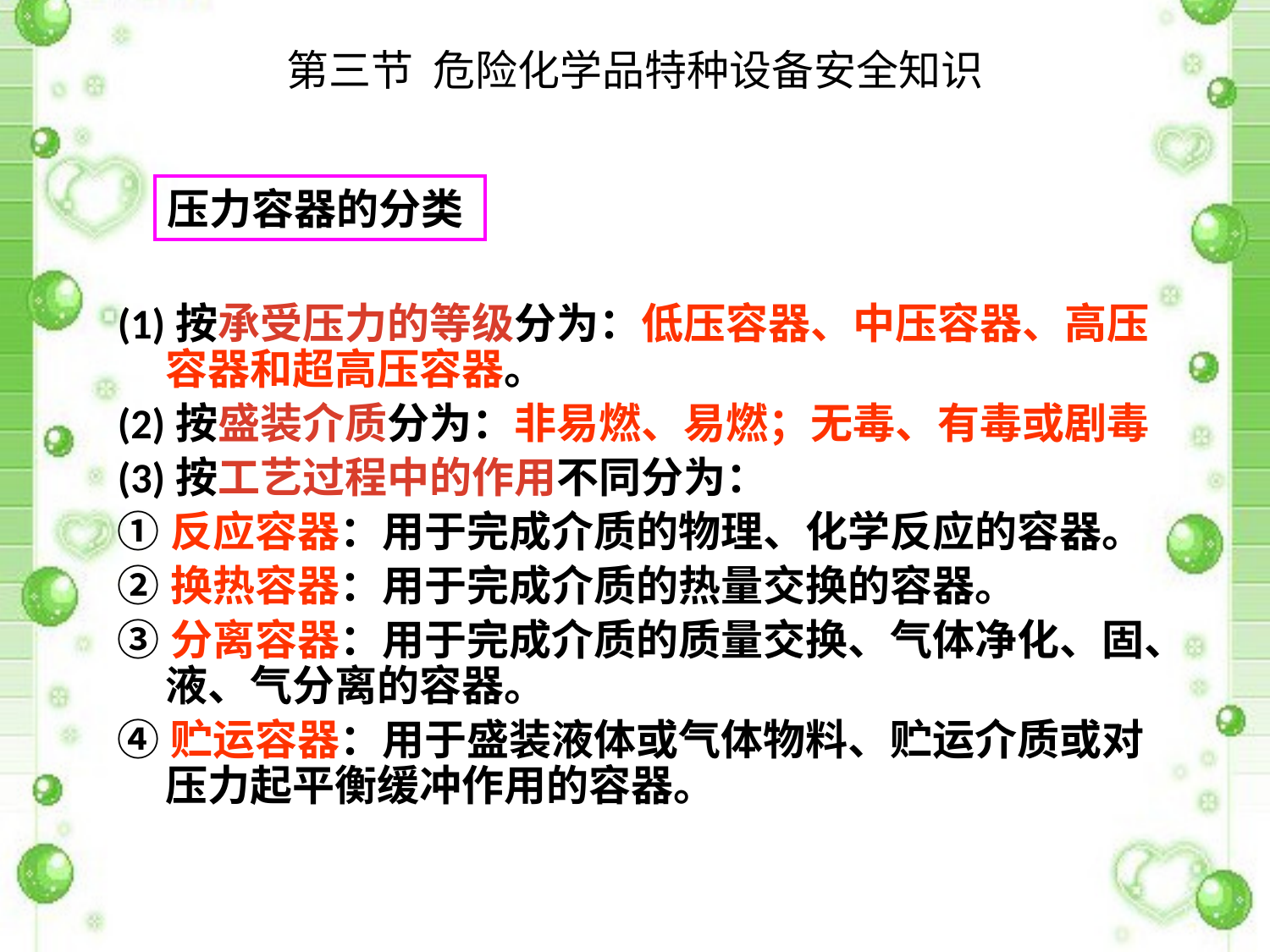

# 第三节  危险化学品特种设备安全知识
压力容器的分类
(1)按承受压力的等级分为：低压容器、中压容器、高压容器和超高压容器。
(2)按盛装介质分为：非易燃、易燃；无毒、有毒或剧毒
(3)按工艺过程中的作用不同分为：
①反应容器：用于完成介质的物理、化学反应的容器。
②换热容器：用于完成介质的热量交换的容器。
③分离容器：用于完成介质的质量交换、气体净化、固、液、气分离的容器。
④贮运容器：用于盛装液体或气体物料、贮运介质或对压力起平衡缓冲作用的容器。